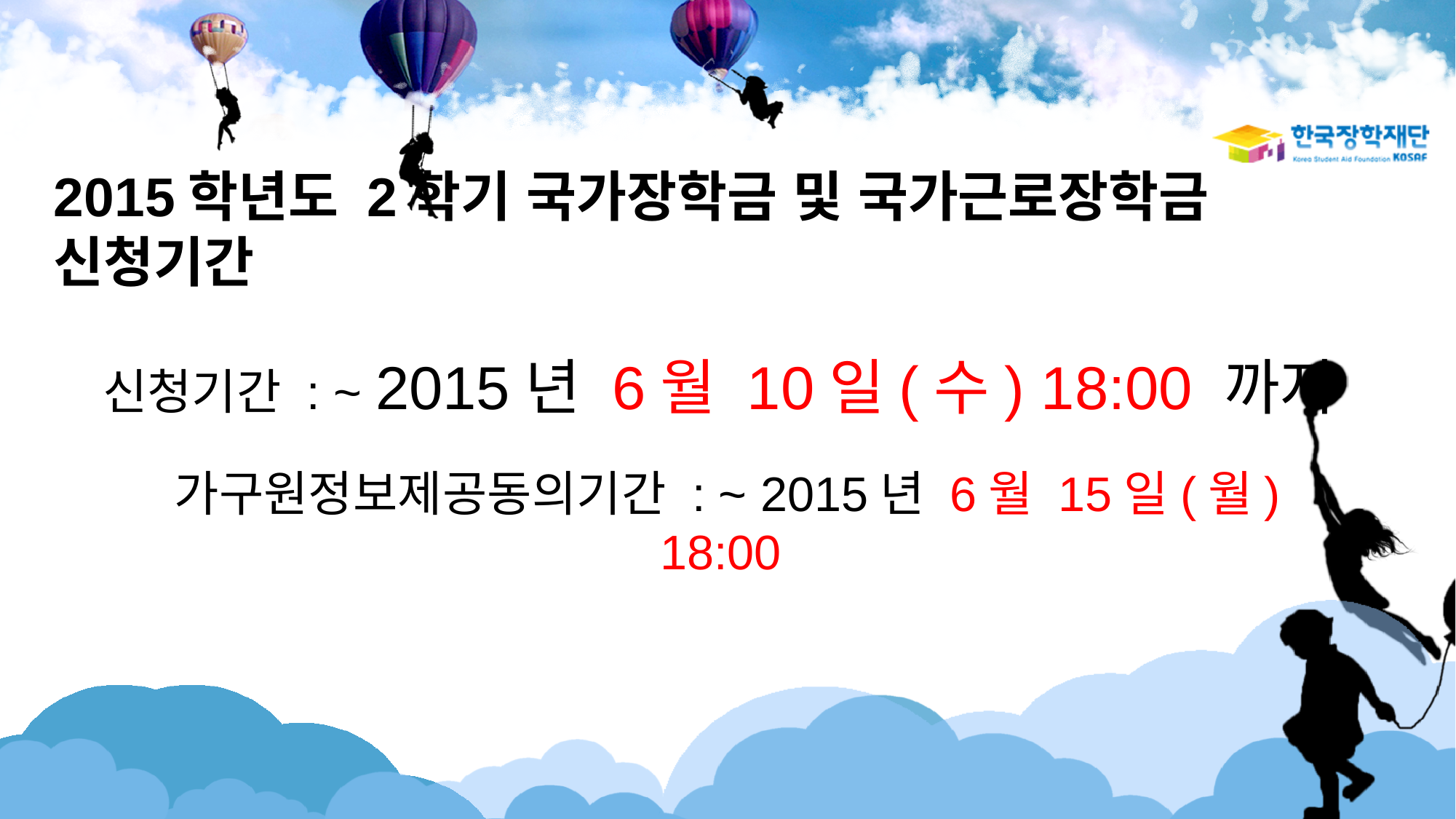

2015학년도 2학기 국가장학금 및 국가근로장학금 신청기간
신청기간 : ~ 2015년 6월 10일(수) 18:00 까지
가구원정보제공동의기간 : ~ 2015년 6월 15일(월) 18:00